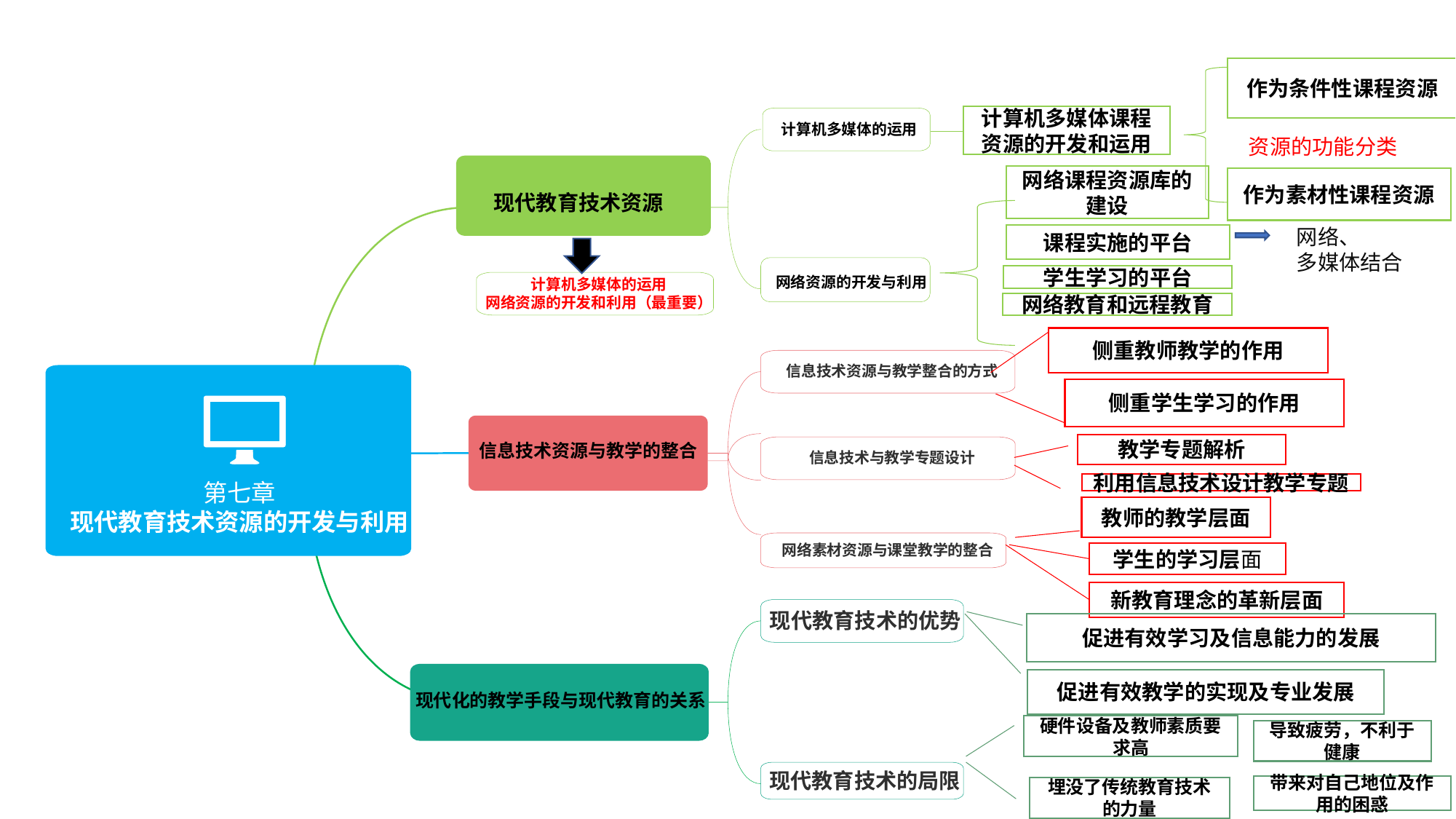

作为条件性课程资源

计算机多媒体课程资源的开发和运用
计算机多媒体的运用

现代教育技术资源

项目概述

网络资源的开发与利用
计算机多媒体的运用
网络资源的开发和利用（最重要）

信息技术资源与教学整合的方式

第七章
现代教育技术资源的开发与利用

信息技术资源与教学的整合

信息技术与教学专题设计

网络素材资源与课堂教学的整合

现代教育技术的优势

现代化的教学手段与现代教育的关系

项目计划1

现代教育技术的局限
资源的功能分类
网络课程资源库的建设
作为素材性课程资源

网络、
多媒体结合
课程实施的平台

学生学习的平台
网络教育和远程教育
侧重教师教学的作用
侧重学生学习的作用
教学专题解析
利用信息技术设计教学专题
教师的教学层面
学生的学习层面
新教育理念的革新层面
促进有效学习及信息能力的发展
促进有效教学的实现及专业发展
硬件设备及教师素质要求高
导致疲劳，不利于健康
带来对自己地位及作用的困惑
埋没了传统教育技术的力量